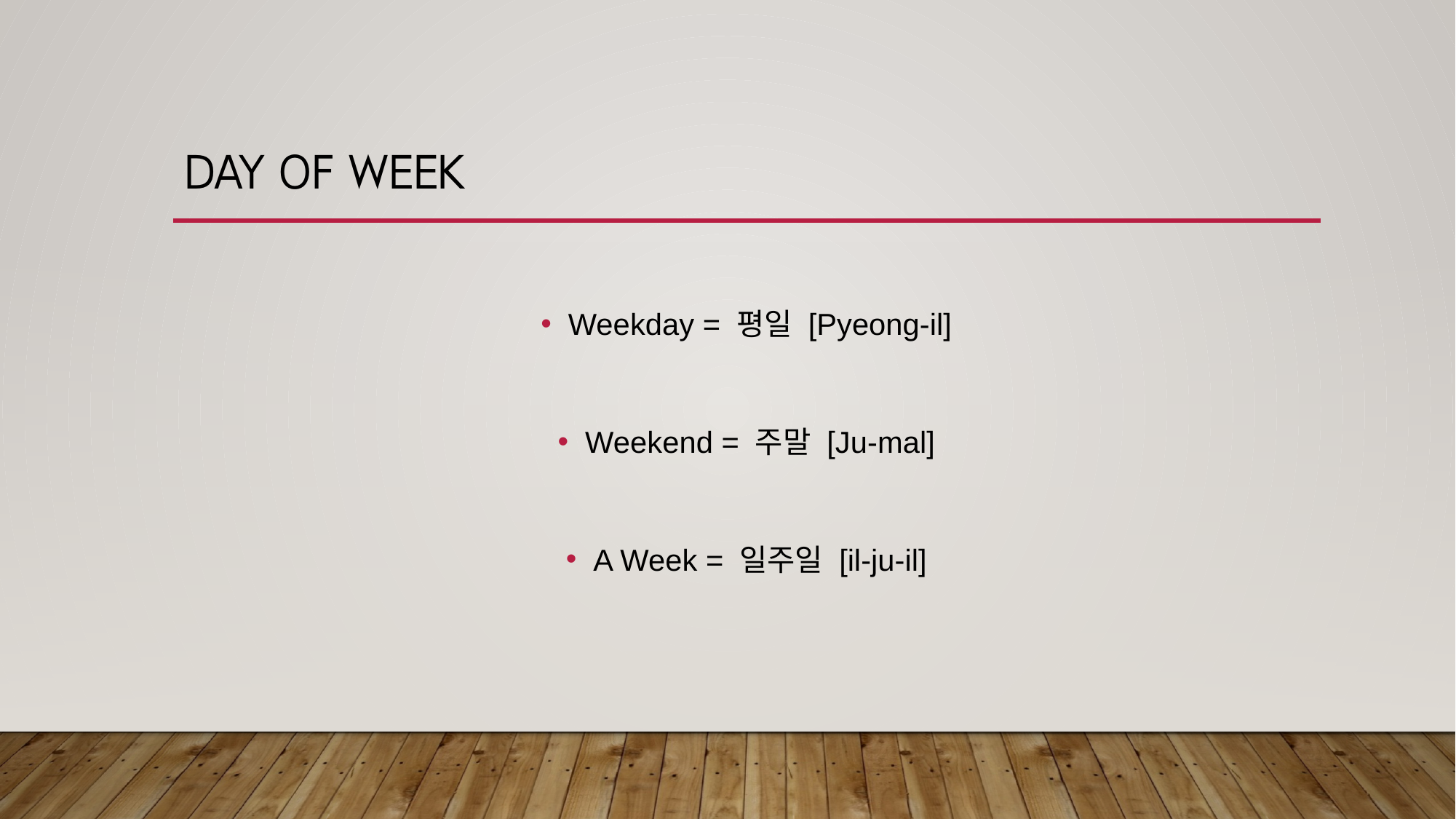

# Day of week
Weekday = 평일 [Pyeong-il]

Weekend = 주말 [Ju-mal]

A Week = 일주일 [il-ju-il]